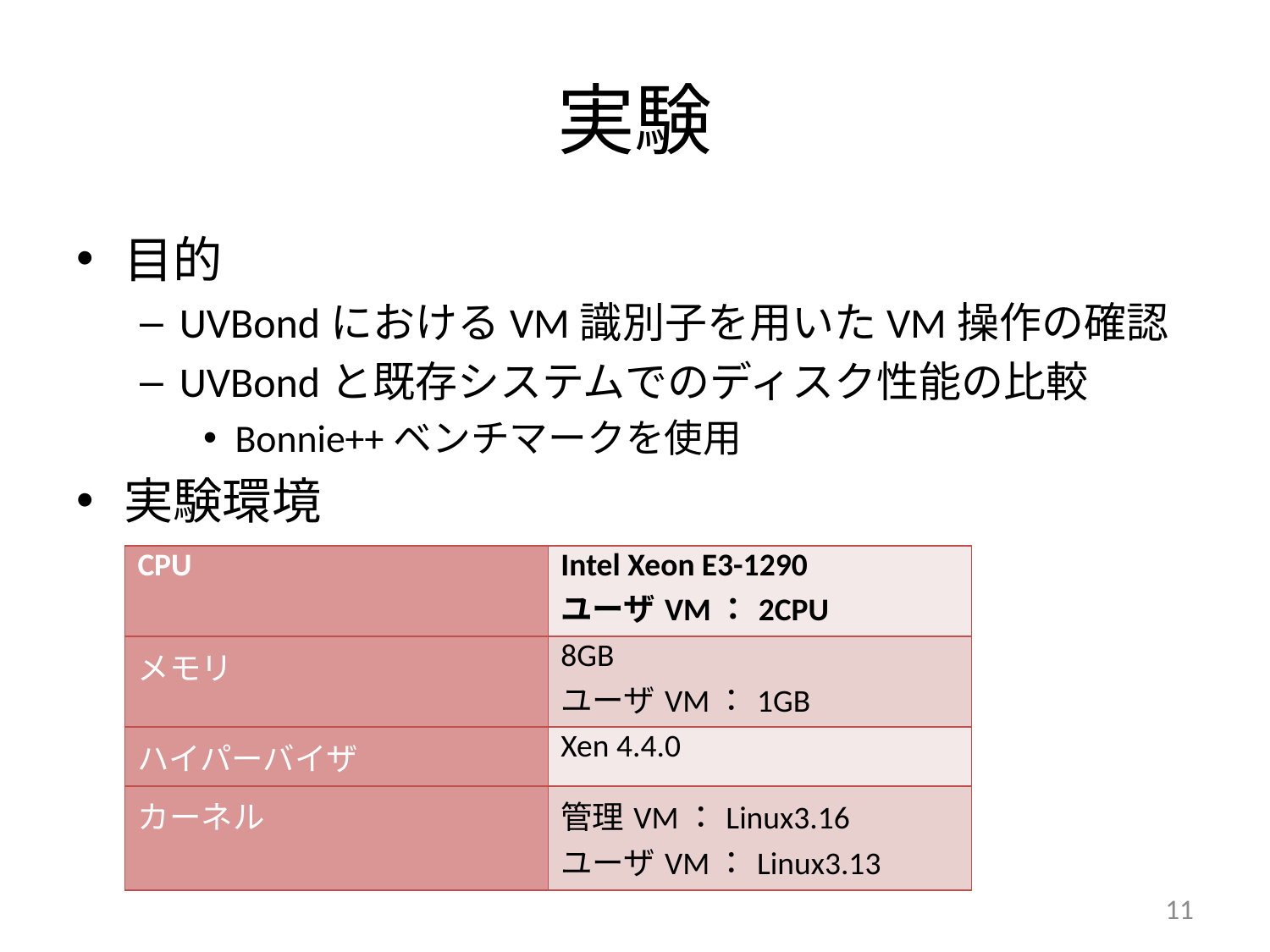

# 実験
目的
UVBondにおけるVM識別子を用いたVM操作の確認
UVBondと既存システムでのディスク性能の比較
Bonnie++ベンチマークを使用
実験環境

| CPU | Intel Xeon E3-1290 ユーザVM：2CPU |
| --- | --- |
| メモリ | 8GB ユーザVM：1GB |
| ハイパーバイザ | Xen 4.4.0 |
| カーネル | 管理VM：Linux3.16 ユーザVM：Linux3.13 |
11